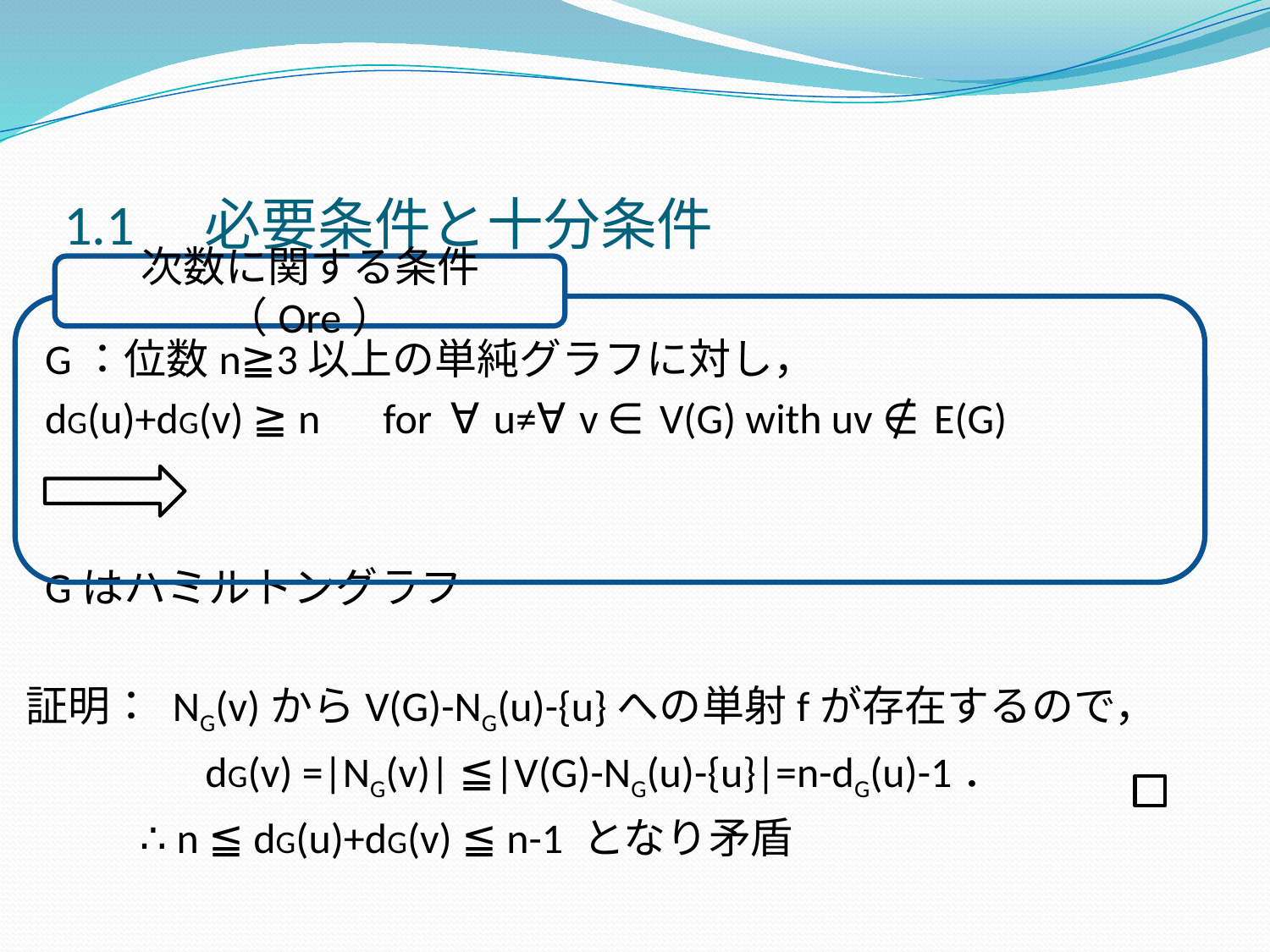

1.1　必要条件と十分条件
次数に関する条件（Ore）

  G：位数n≧3以上の単純グラフに対し，
  dG(u)+dG(v) ≧ n　for  ∀u≠∀v ∈ V(G) with uv ∉ E(G)

  Gはハミルトングラフ

証明： NG(v)からV(G)-NG(u)-{u}への単射fが存在するので，
　　　　dG(v) =|NG(v)| ≦|V(G)-NG(u)-{u}|=n-dG(u)-1．
            ∴ n ≦ dG(u)+dG(v) ≦ n-1 となり矛盾